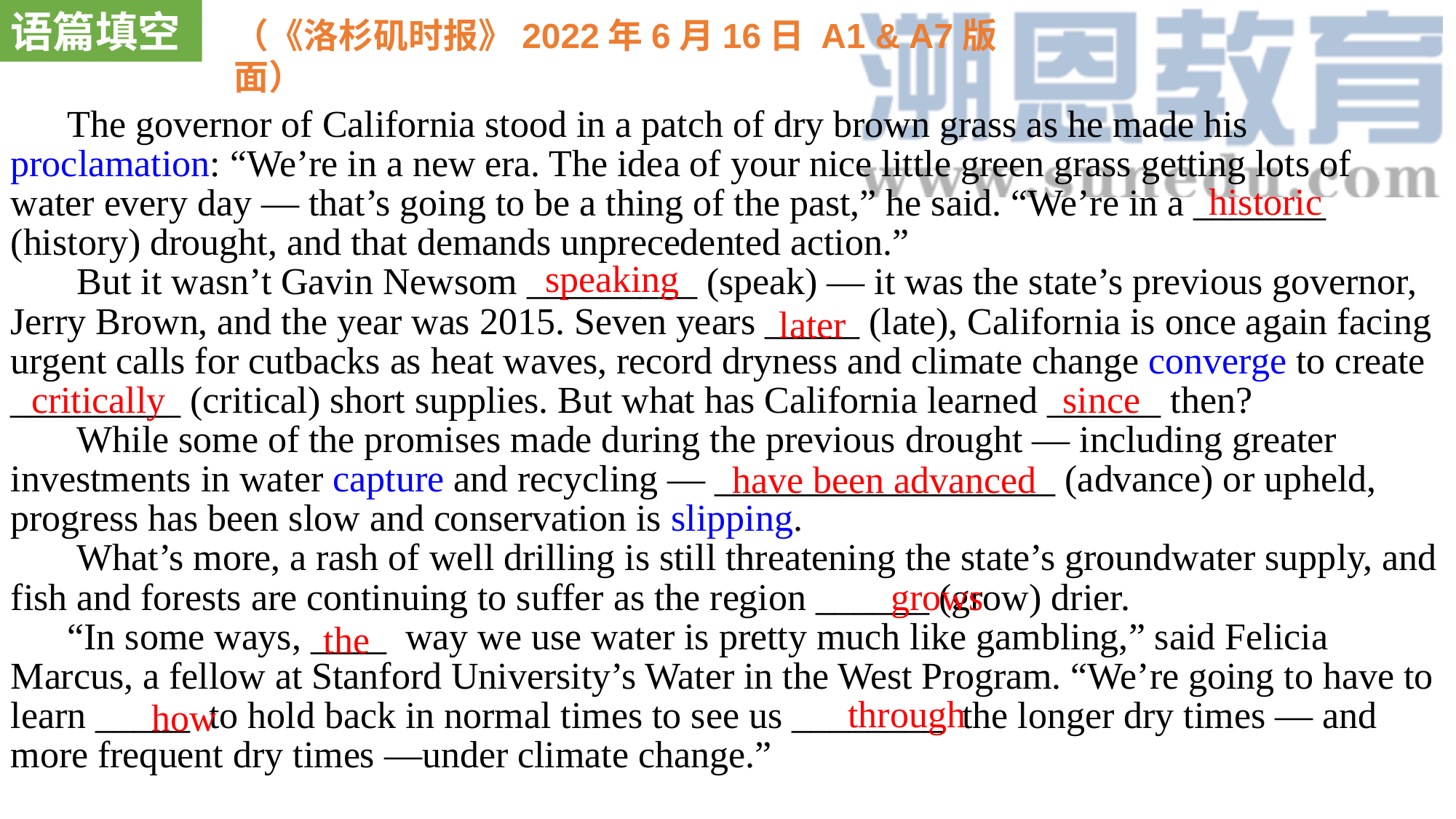

语篇填空
（《洛杉矶时报》2022年6月16日 A1 & A7版面）
      The governor of California stood in a patch of dry brown grass as he made his proclamation: “We’re in a new era. The idea of your nice little green grass getting lots of water every day — that’s going to be a thing of the past,” he said. “We’re in a _______ (history) drought, and that demands unprecedented action.”
       But it wasn’t Gavin Newsom _________ (speak) — it was the state’s previous governor, Jerry Brown, and the year was 2015. Seven years _____ (late), California is once again facing urgent calls for cutbacks as heat waves, record dryness and climate change converge to create _________ (critical) short supplies. But what has California learned ______ then?
       While some of the promises made during the previous drought — including greater investments in water capture and recycling — __________________ (advance) or upheld, progress has been slow and conservation is slipping.
       What’s more, a rash of well drilling is still threatening the state’s groundwater supply, and fish and forests are continuing to suffer as the region ______ (grow) drier.
      “In some ways, ____  way we use water is pretty much like gambling,” said Felicia Marcus, a fellow at Stanford University’s Water in the West Program. “We’re going to have to learn _____  to hold back in normal times to see us ________  the longer dry times — and more frequent dry times —under climate change.”
historic
speaking
later
critically
since
have been advanced
grows
the
through
how